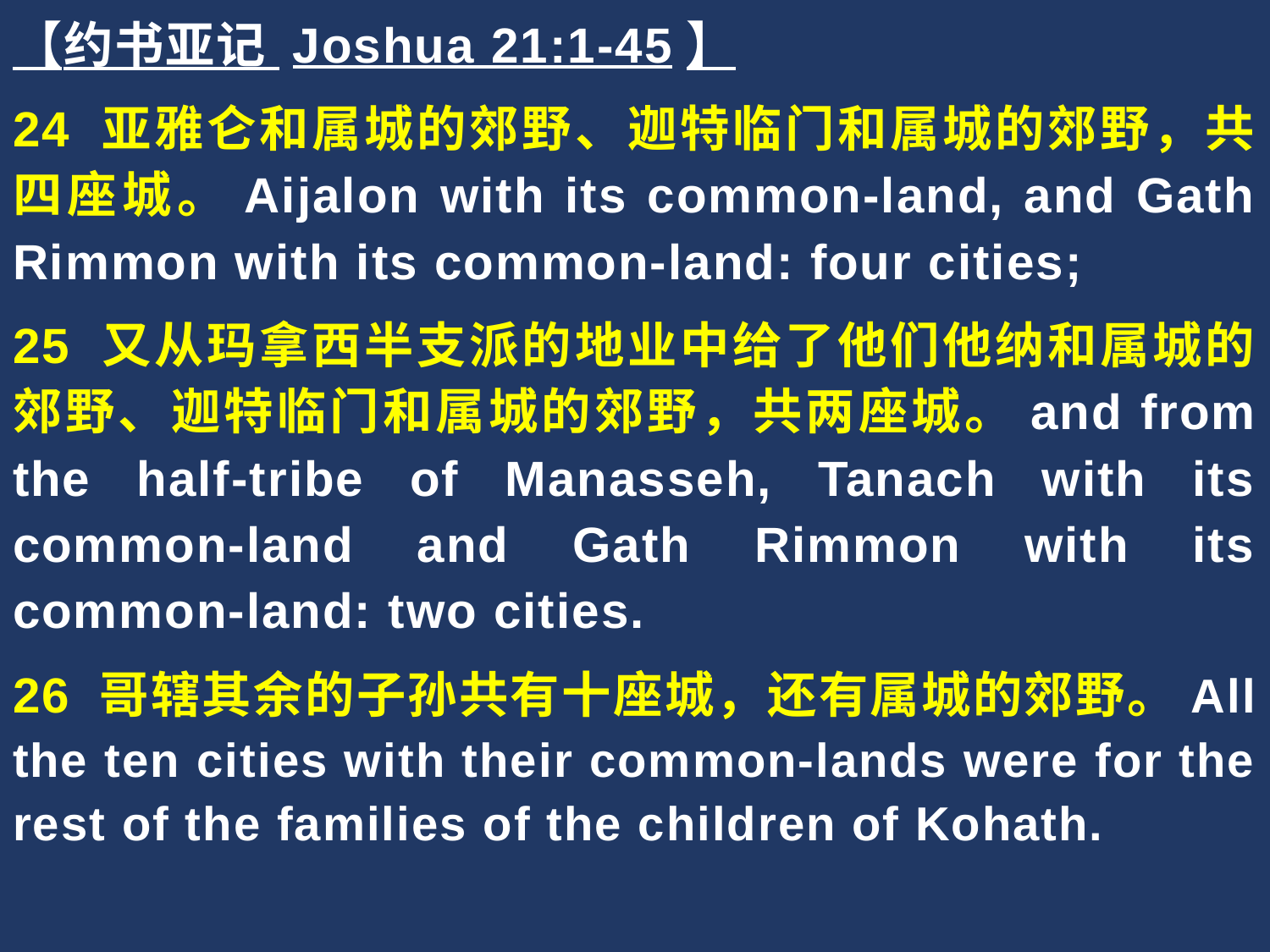

【约书亚记 Joshua 21:1-45】
24 亚雅仑和属城的郊野、迦特临门和属城的郊野，共四座城。Aijalon with its common-land, and Gath Rimmon with its common-land: four cities;
25 又从玛拿西半支派的地业中给了他们他纳和属城的郊野、迦特临门和属城的郊野，共两座城。and from the half-tribe of Manasseh, Tanach with its common-land and Gath Rimmon with its common-land: two cities.
26 哥辖其余的子孙共有十座城，还有属城的郊野。All the ten cities with their common-lands were for the rest of the families of the children of Kohath.